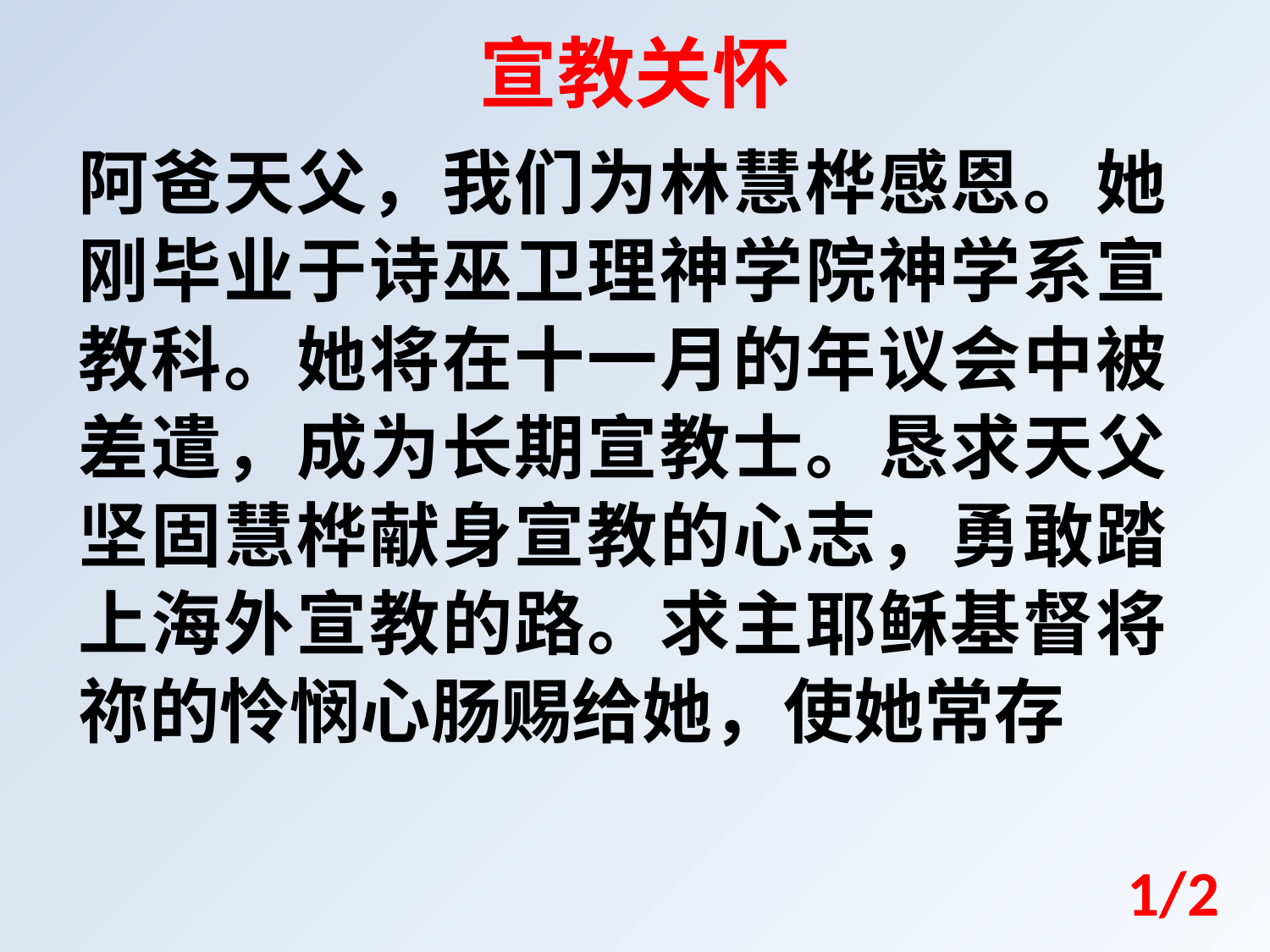

宣教关怀
阿爸天父，我们为林慧桦感恩。她刚毕业于诗巫卫理神学院神学系宣教科。她将在十一月的年议会中被差遣，成为长期宣教士。恳求天父坚固慧桦献身宣教的心志，勇敢踏上海外宣教的路。求主耶稣基督将祢的怜悯心肠赐给她，使她常存
1/2